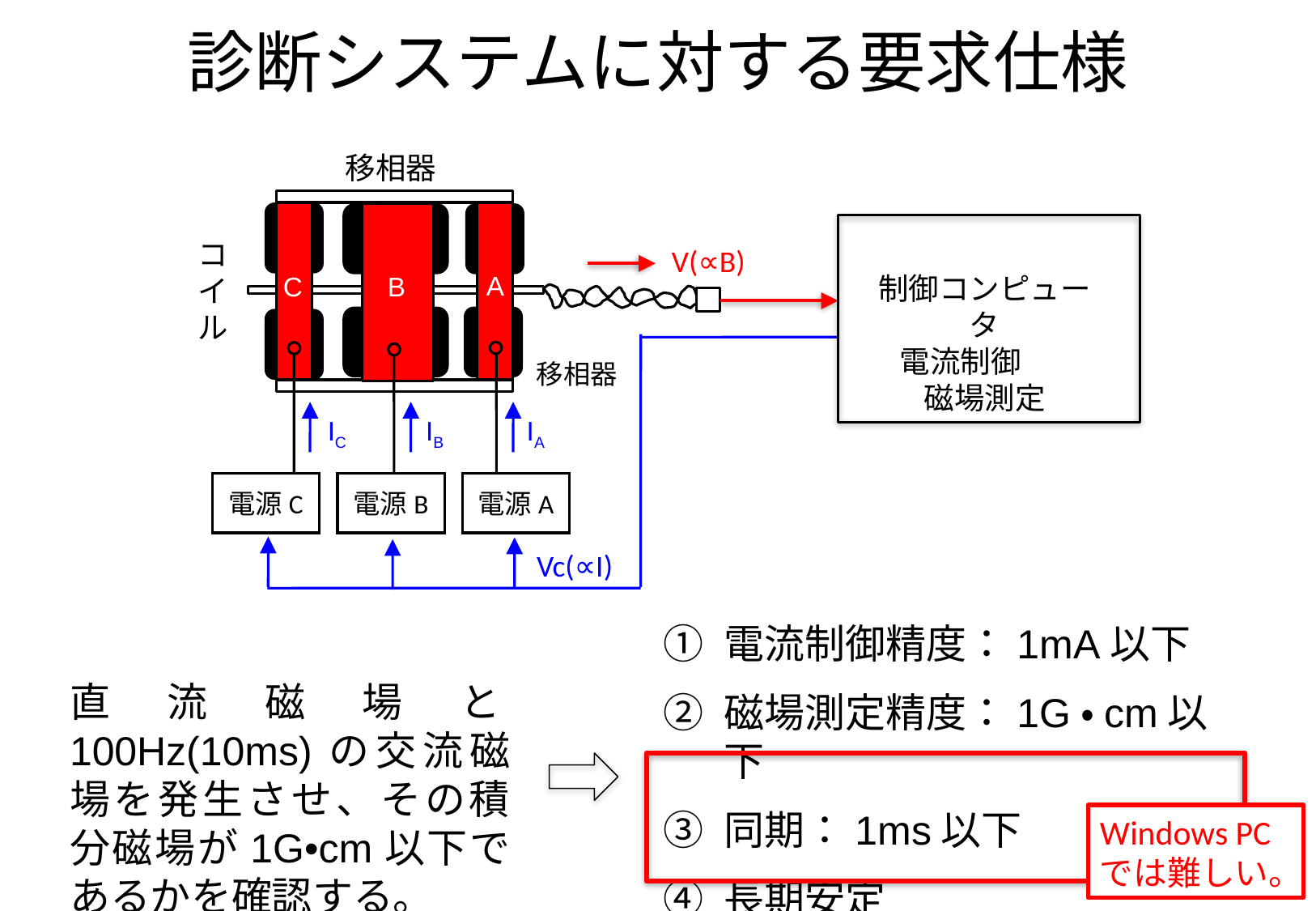

# 診断システムに対する要求仕様
移相器

V(∝B)
A
C
B

移相器

IC
IB
IA
電源C
電源B
電源A

コイル
制御コンピュータ
電流制御
磁場測定

Vc(∝I)

電流制御精度：1mA以下
磁場測定精度：1G・cm以下
同期：1ms以下
長期安定
直流磁場と100Hz(10ms)の交流磁場を発生させ、その積分磁場が1G•cm以下であるかを確認する。

Windows PCでは難しい。